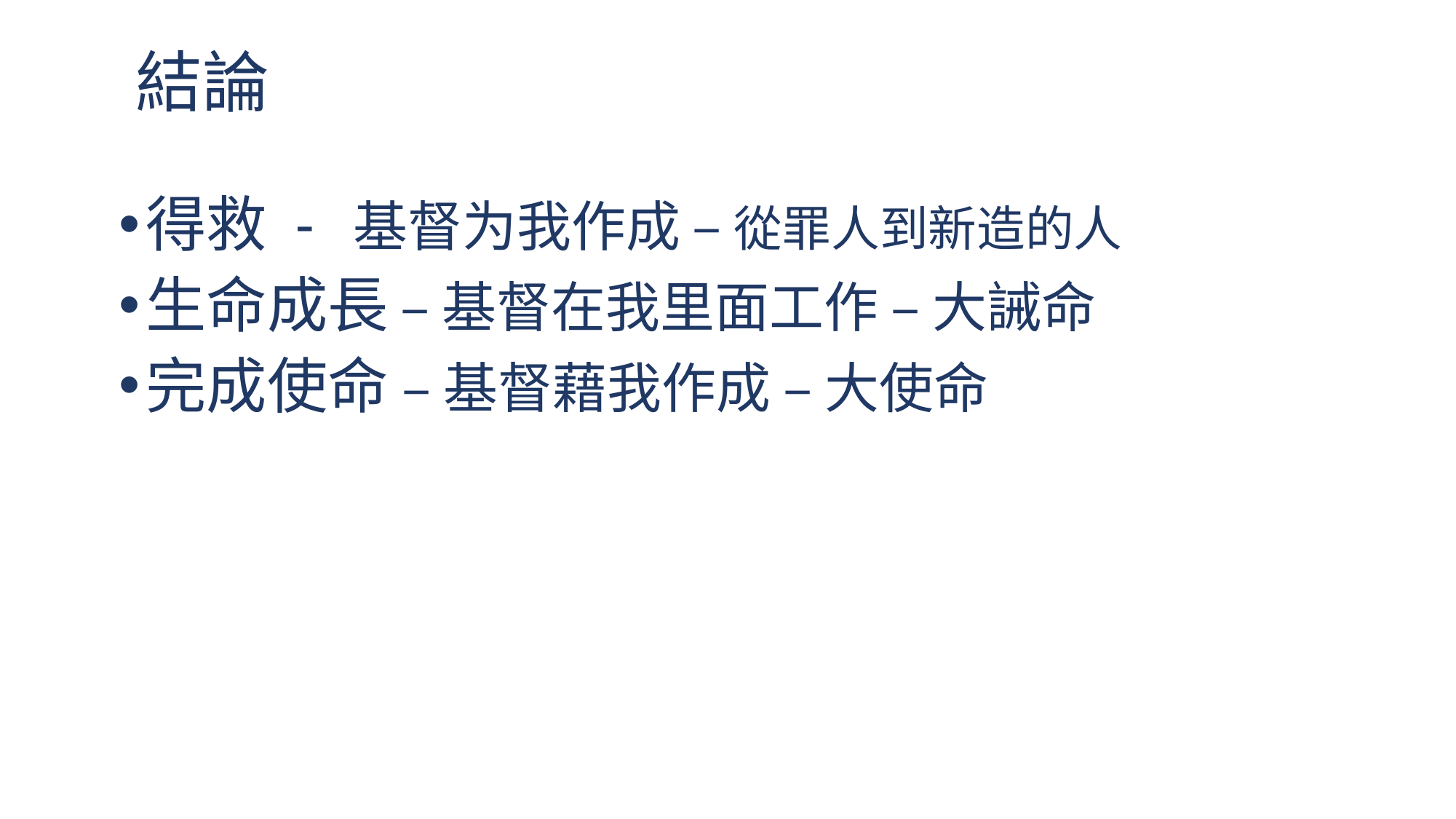

# 結論
得救 -  基督为我作成 – 從罪人到新造的人
生命成長 – 基督在我里面工作 – 大誡命
完成使命 – 基督藉我作成 – 大使命